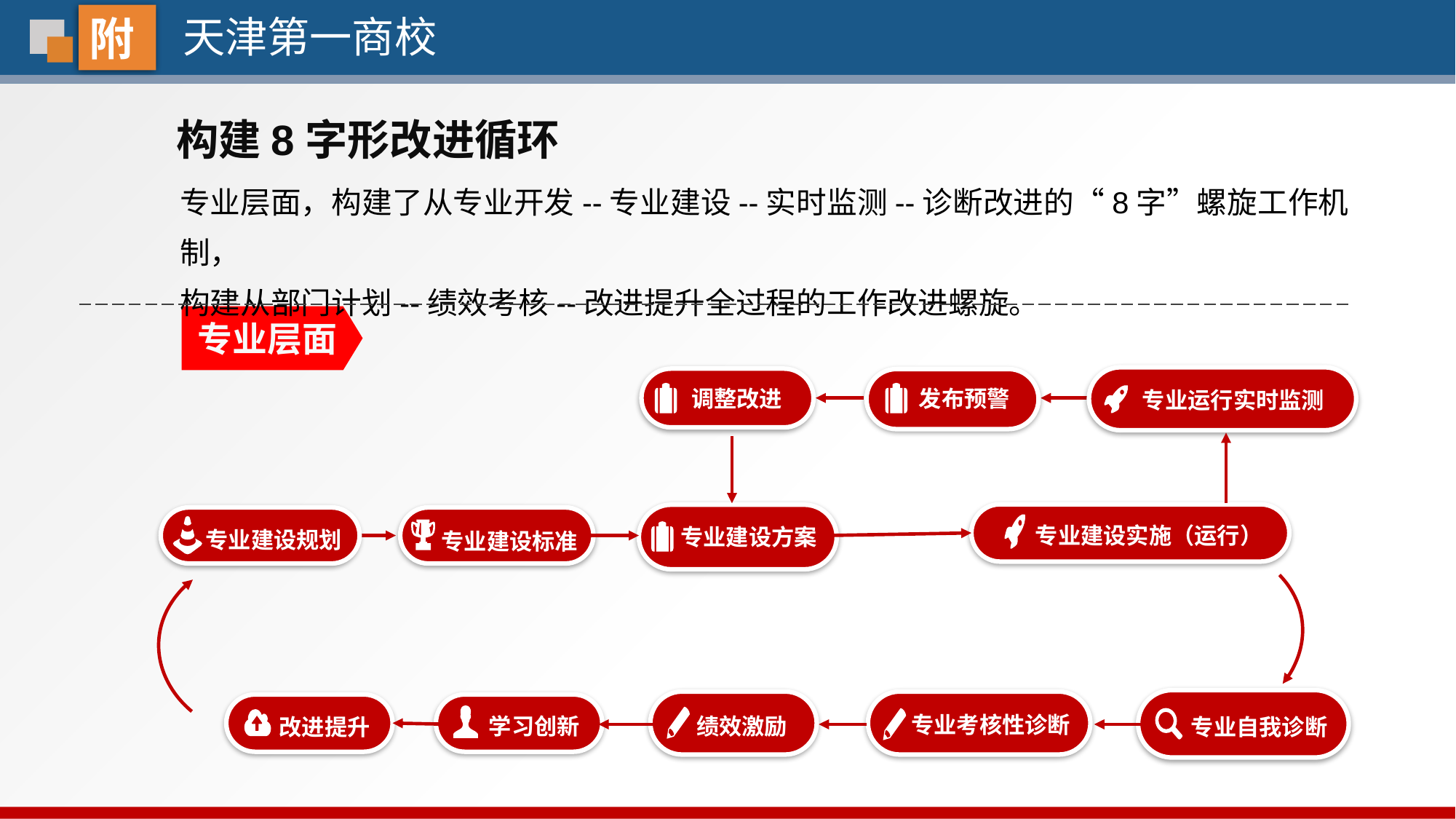

附
天津第一商校

构建8字形改进循环
专业层面，构建了从专业开发--专业建设--实时监测--诊断改进的“8字”螺旋工作机制，
构建从部门计划--绩效考核--改进提升全过程的工作改进螺旋。

专业层面

专业运行实时监测

调整改进

发布预警

专业建设实施（运行）

专业建设方案

专业建设规划

专业建设标准

专业自我诊断

绩效激励

专业考核性诊断

改进提升

学习创新